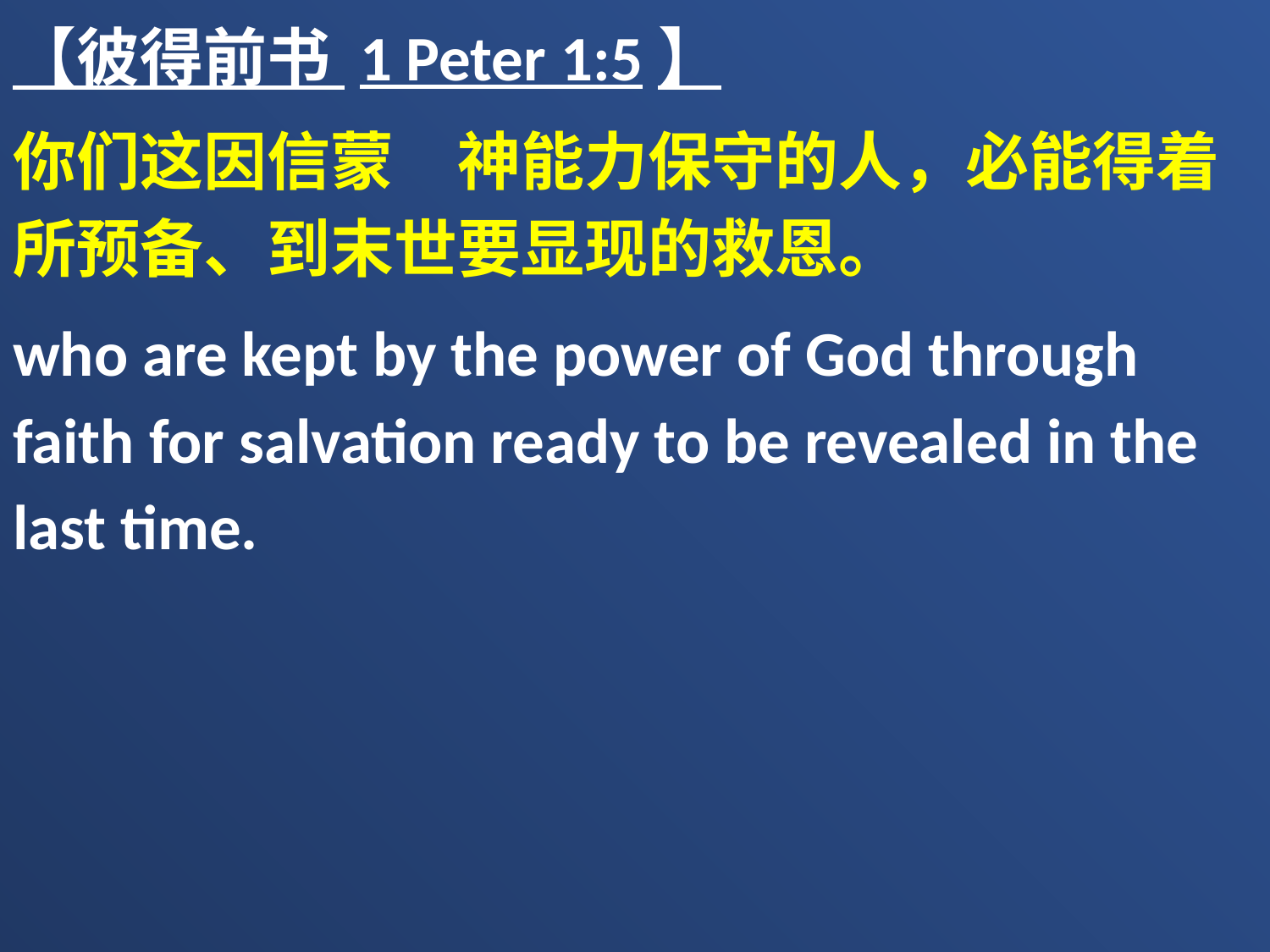

【彼得前书 1 Peter 1:5】
你们这因信蒙　神能力保守的人，必能得着所预备、到末世要显现的救恩。
who are kept by the power of God through faith for salvation ready to be revealed in the last time.